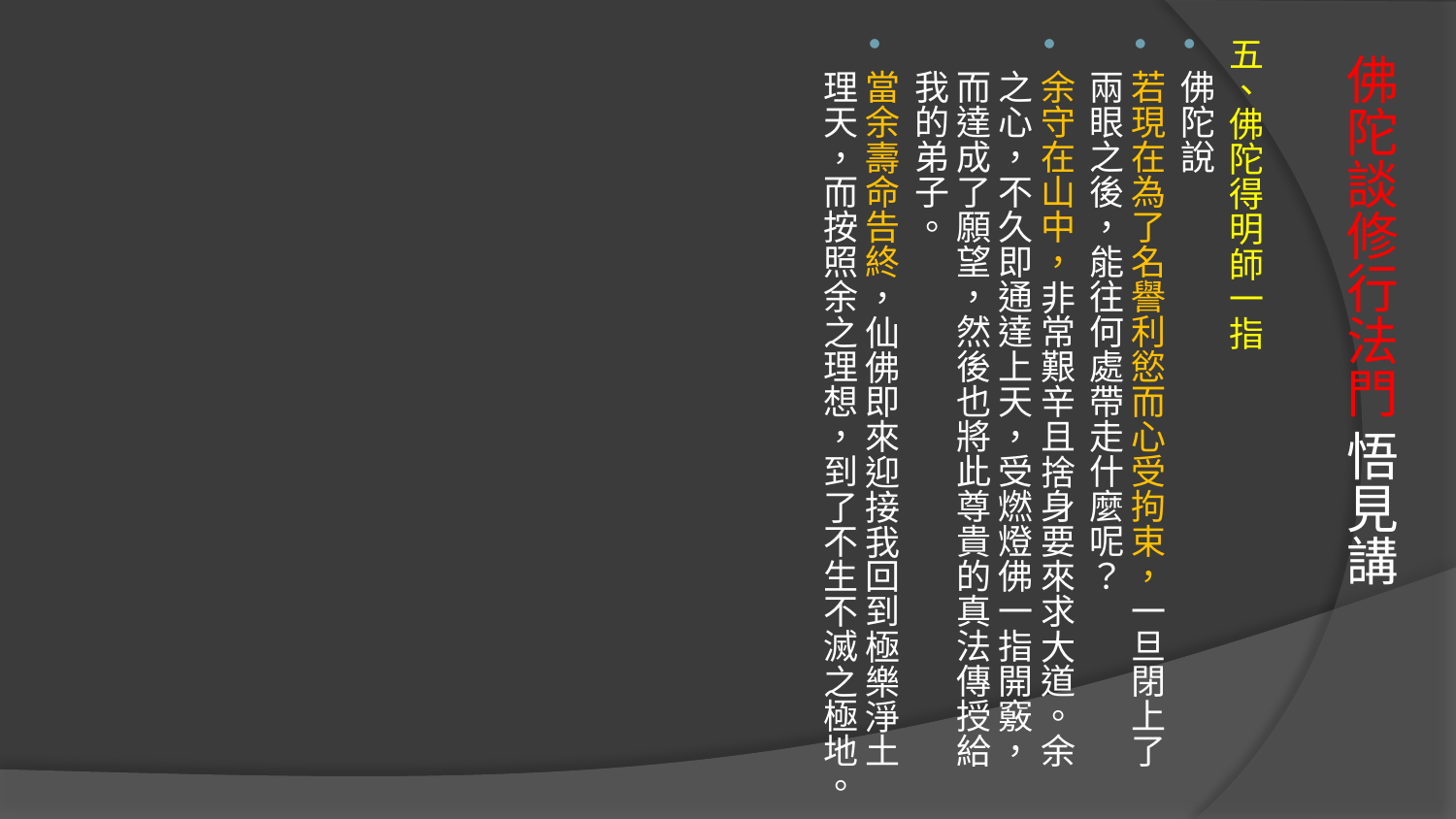

五、佛陀得明師一指
佛陀說
若現在為了名譽利慾而心受拘束，一旦閉上了兩眼之後，能往何處帶走什麼呢？
余守在山中，非常艱辛且捨身要來求大道。余之心，不久即通達上天，受燃燈佛一指開竅，而達成了願望，然後也將此尊貴的真法傳授給我的弟子。
當余壽命告終，仙佛即來迎接我回到極樂淨土理天，而按照余之理想，到了不生不滅之極地。

# 佛陀談修行法門 悟見講